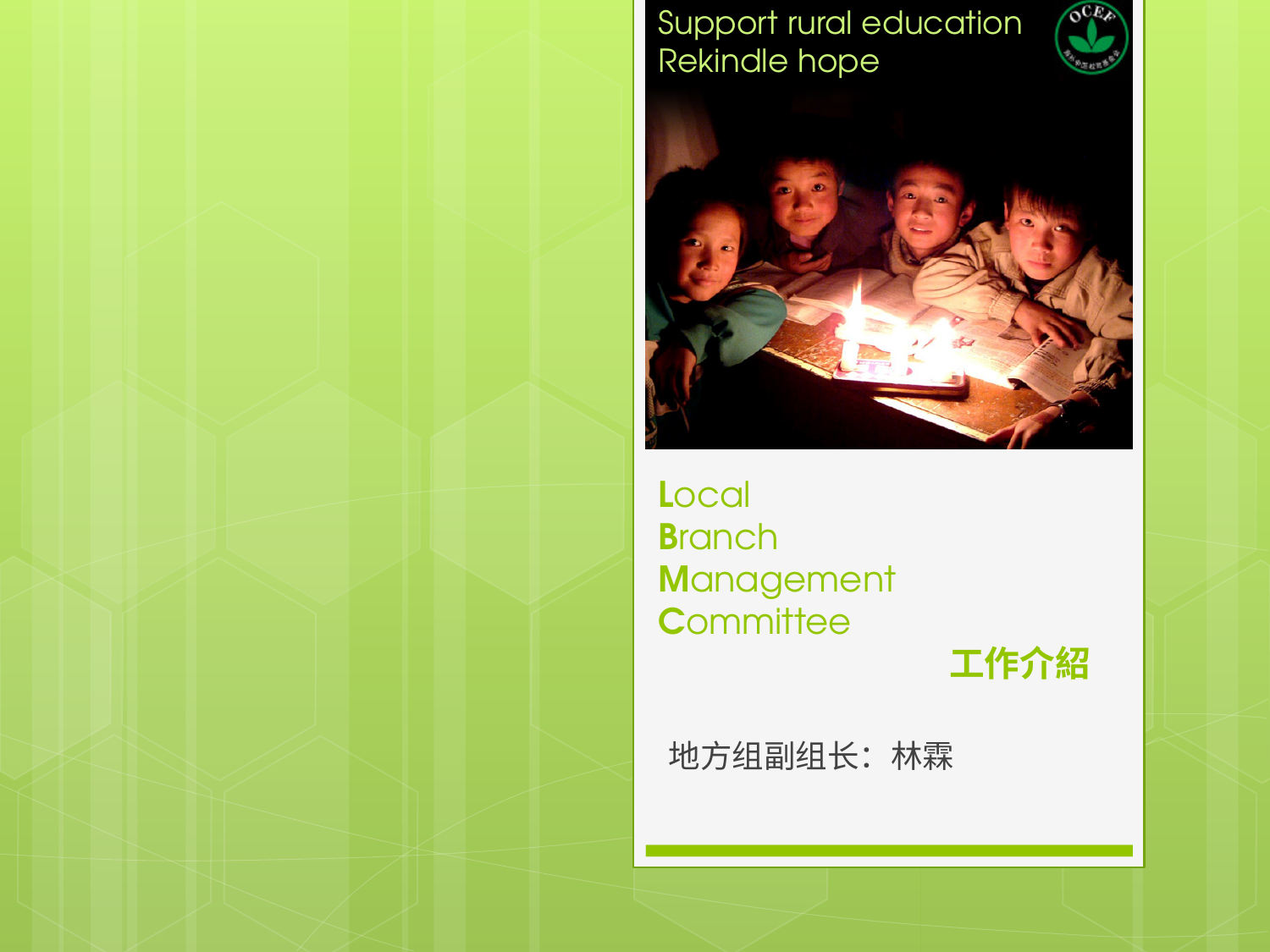

# Local Branch Management Committee 工作介紹
地方组副组长：林霖